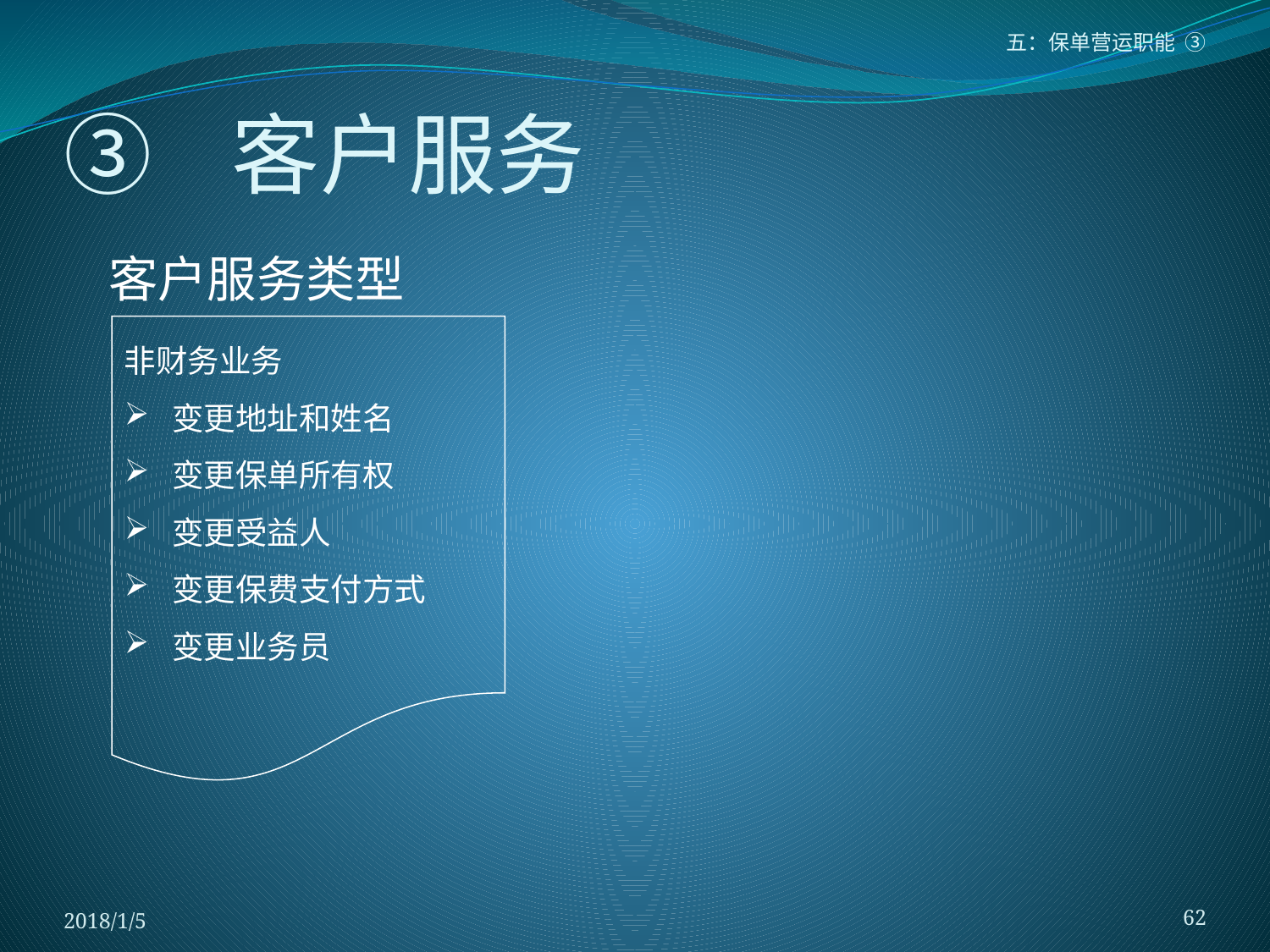

五：保单营运职能  ③
# ③   客户服务
客户服务类型
非财务业务
变更地址和姓名
变更保单所有权
变更受益人
变更保费支付方式
变更业务员

2018/1/5
62